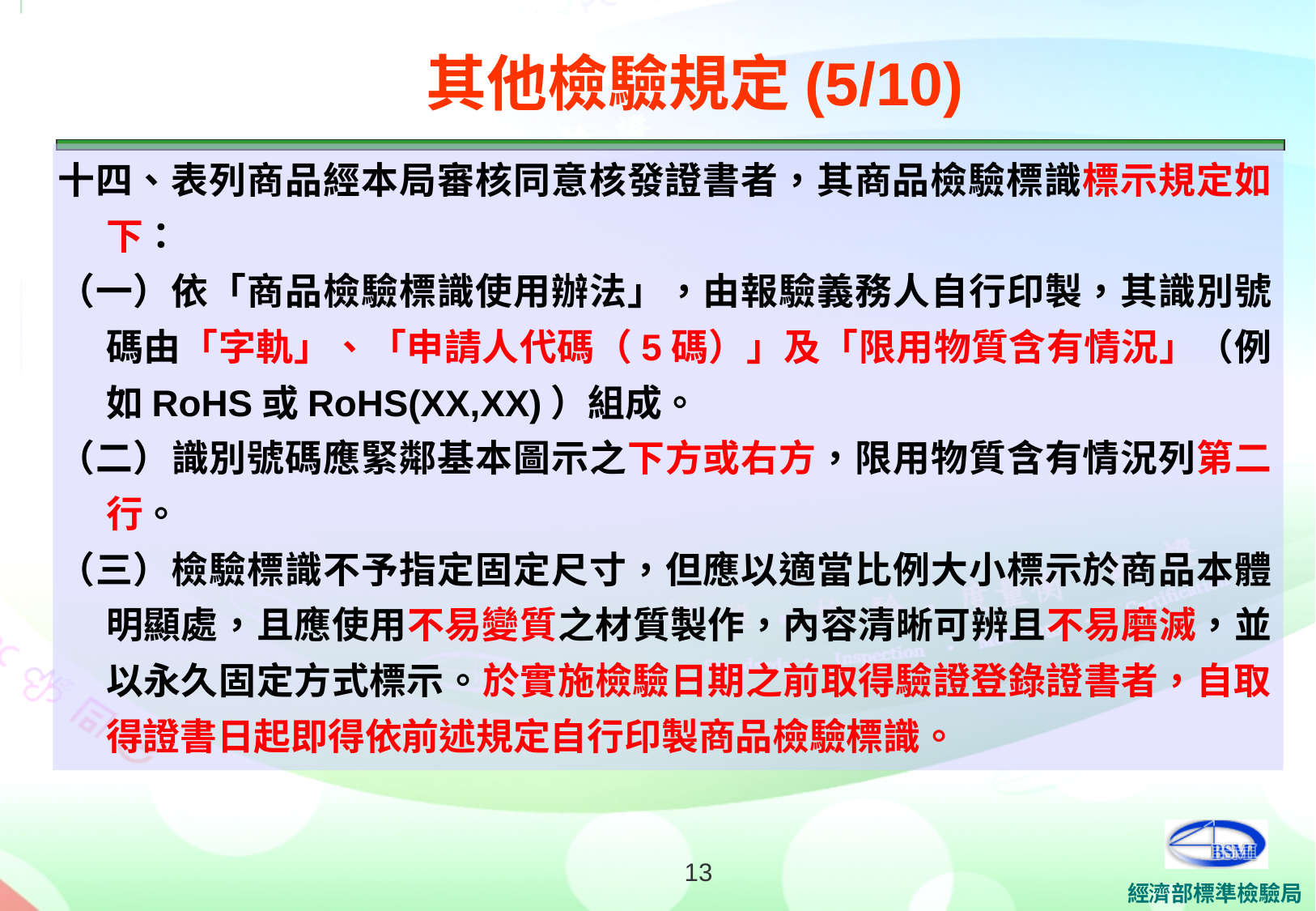

其他檢驗規定(5/10)
十四、表列商品經本局審核同意核發證書者，其商品檢驗標識標示規定如下：
（一）依「商品檢驗標識使用辦法」，由報驗義務人自行印製，其識別號碼由「字軌」、「申請人代碼（5碼）」及「限用物質含有情況」（例如RoHS或RoHS(XX,XX)）組成。
（二）識別號碼應緊鄰基本圖示之下方或右方，限用物質含有情況列第二行。
（三）檢驗標識不予指定固定尺寸，但應以適當比例大小標示於商品本體明顯處，且應使用不易變質之材質製作，內容清晰可辨且不易磨滅，並以永久固定方式標示。於實施檢驗日期之前取得驗證登錄證書者，自取得證書日起即得依前述規定自行印製商品檢驗標識。

13